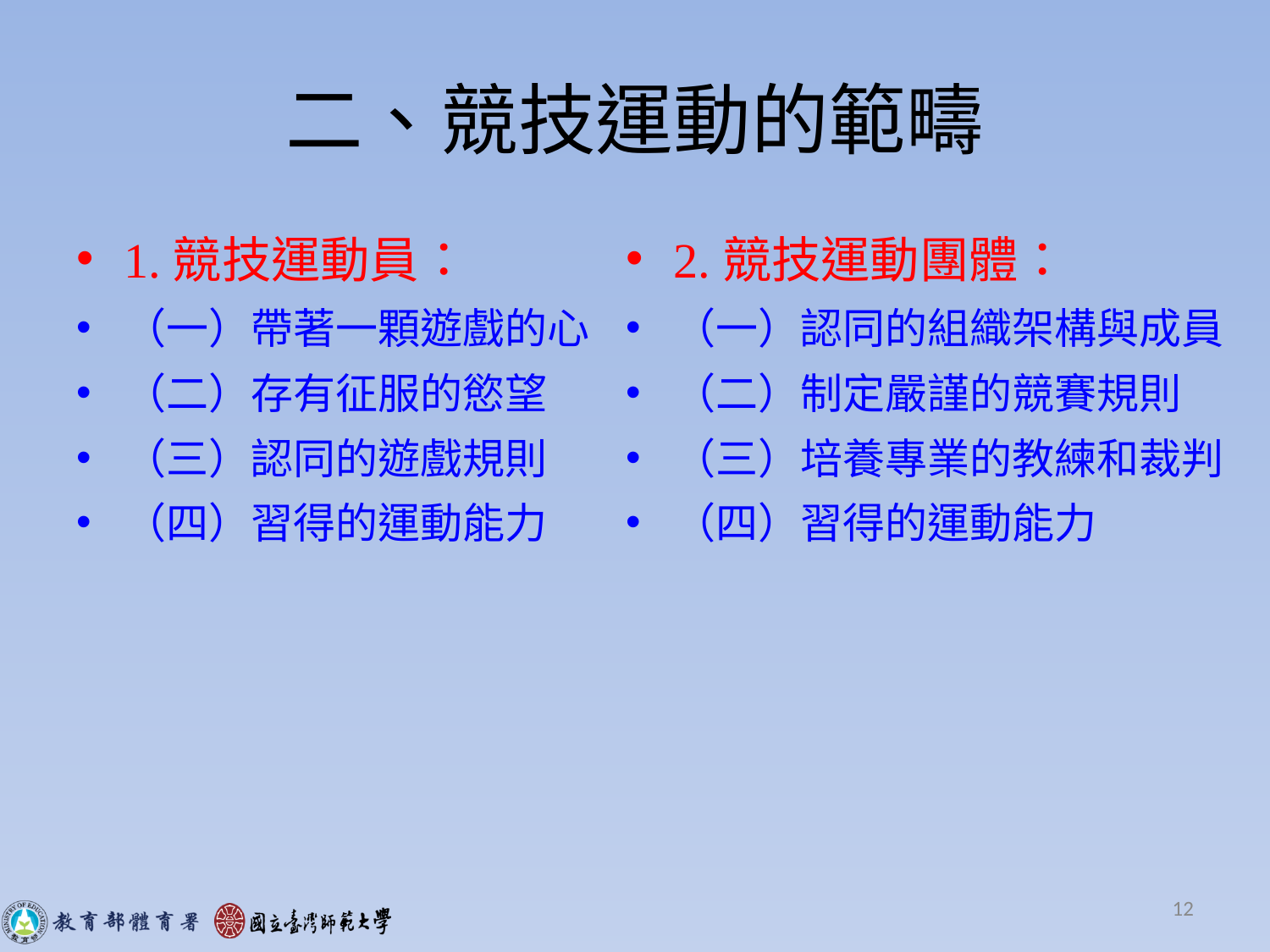

# 二、競技運動的範疇
2.競技運動團體：
（一）認同的組織架構與成員
（二）制定嚴謹的競賽規則
（三）培養專業的教練和裁判
（四）習得的運動能力
1.競技運動員：
（一）帶著一顆遊戲的心
（二）存有征服的慾望
（三）認同的遊戲規則
（四）習得的運動能力
12